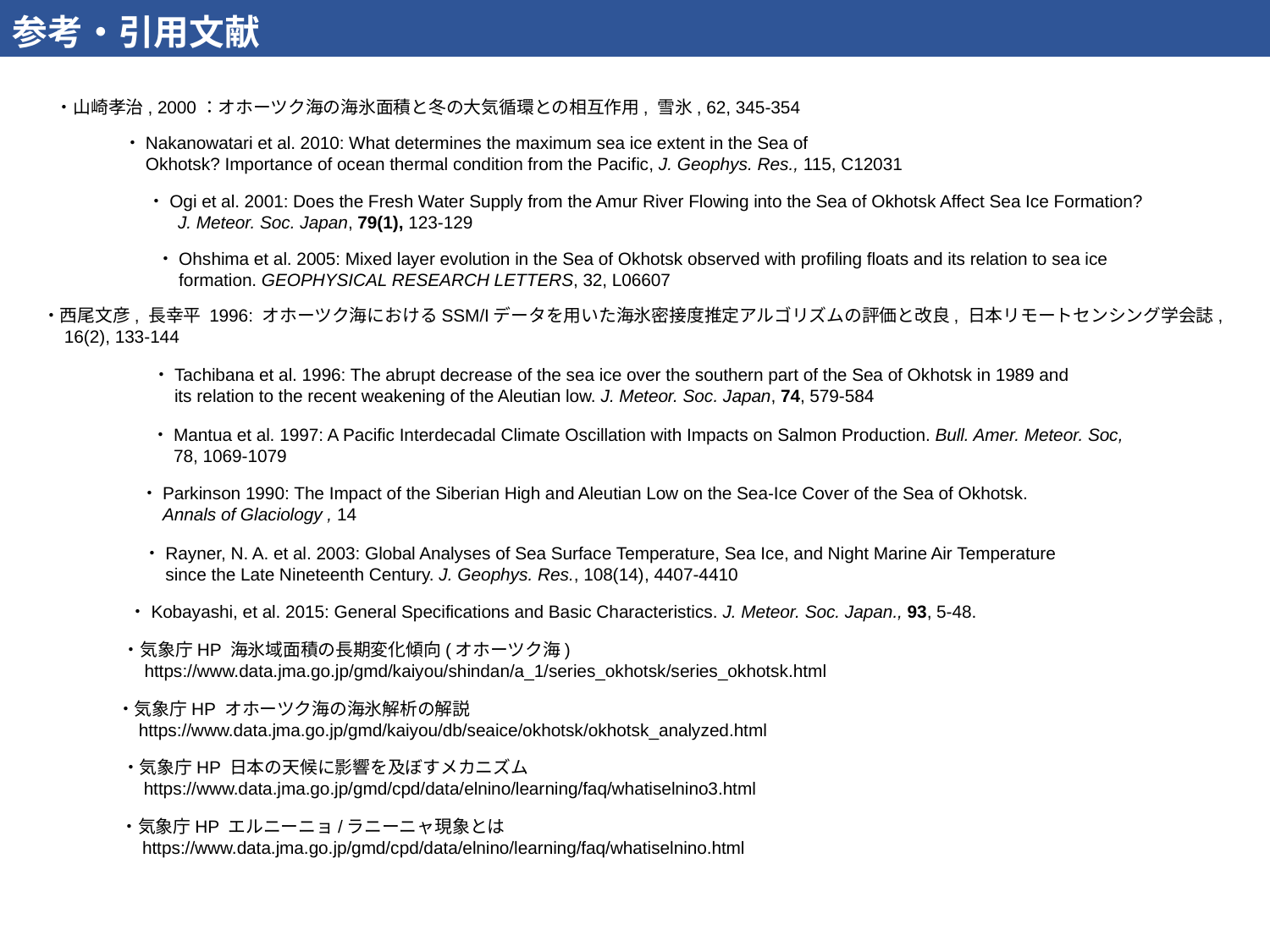

参考・引用文献
・山崎孝治, 2000：オホーツク海の海氷面積と冬の大気循環との相互作用, 雪氷, 62, 345-354
・Nakanowatari et al. 2010: What determines the maximum sea ice extent in the Sea of
　Okhotsk? Importance of ocean thermal condition from the Pacific, J. Geophys. Res., 115, C12031
・Ogi et al. 2001: Does the Fresh Water Supply from the Amur River Flowing into the Sea of Okhotsk Affect Sea Ice Formation?
 　J. Meteor. Soc. Japan, 79(1), 123-129
・Ohshima et al. 2005: Mixed layer evolution in the Sea of Okhotsk observed with profiling floats and its relation to sea ice
　formation. GEOPHYSICAL RESEARCH LETTERS, 32, L06607
・西尾文彦, 長幸平 1996: オホーツク海におけるSSM/Iデータを用いた海氷密接度推定アルゴリズムの評価と改良, 日本リモートセンシング学会誌,
　16(2), 133-144
・Tachibana et al. 1996: The abrupt decrease of the sea ice over the southern part of the Sea of Okhotsk in 1989 and
　its relation to the recent weakening of the Aleutian low. J. Meteor. Soc. Japan, 74, 579-584
・Mantua et al. 1997: A Pacific Interdecadal Climate Oscillation with Impacts on Salmon Production. Bull. Amer. Meteor. Soc,
　78, 1069-1079
・Parkinson 1990: The Impact of the Siberian High and Aleutian Low on the Sea-Ice Cover of the Sea of Okhotsk.
　Annals of Glaciology , 14
・Rayner, N. A. et al. 2003: Global Analyses of Sea Surface Temperature, Sea Ice, and Night Marine Air Temperature
　since the Late Nineteenth Century. J. Geophys. Res., 108(14), 4407-4410
・Kobayashi, et al. 2015: General Specifications and Basic Characteristics. J. Meteor. Soc. Japan., 93, 5-48.
・気象庁HP 海氷域面積の長期変化傾向(オホーツク海)
　https://www.data.jma.go.jp/gmd/kaiyou/shindan/a_1/series_okhotsk/series_okhotsk.html
・気象庁HP オホーツク海の海氷解析の解説
　https://www.data.jma.go.jp/gmd/kaiyou/db/seaice/okhotsk/okhotsk_analyzed.html
・気象庁HP 日本の天候に影響を及ぼすメカニズム
　https://www.data.jma.go.jp/gmd/cpd/data/elnino/learning/faq/whatiselnino3.html
・気象庁HP エルニーニョ/ラニーニャ現象とは
　https://www.data.jma.go.jp/gmd/cpd/data/elnino/learning/faq/whatiselnino.html